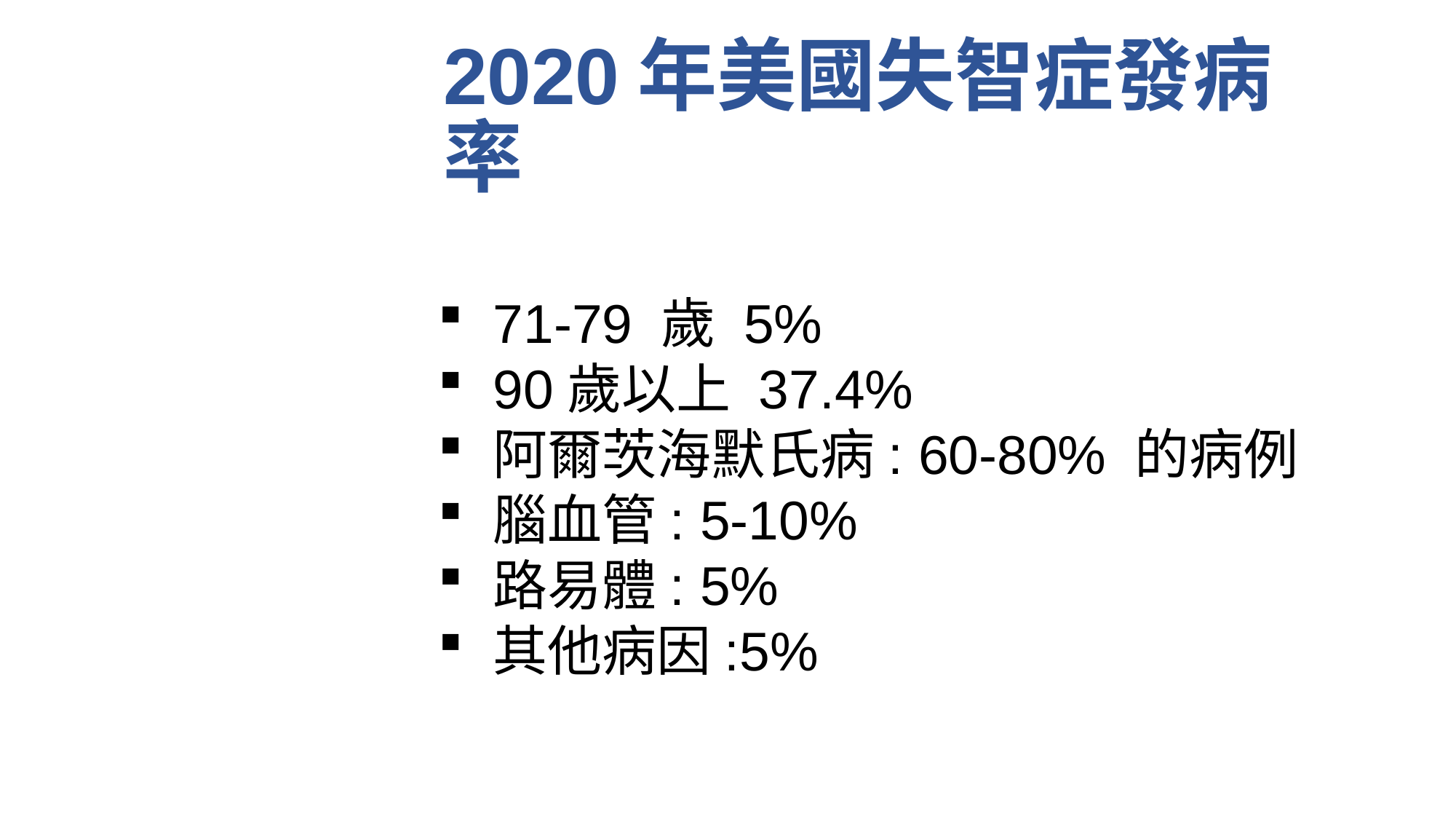

# 2020年美國失智症發病率
71-79 歲 5%
90歲以上 37.4%
阿爾茨海默氏病: 60-80% 的病例
腦血管: 5-10%
路易體: 5%
其他病因:5%